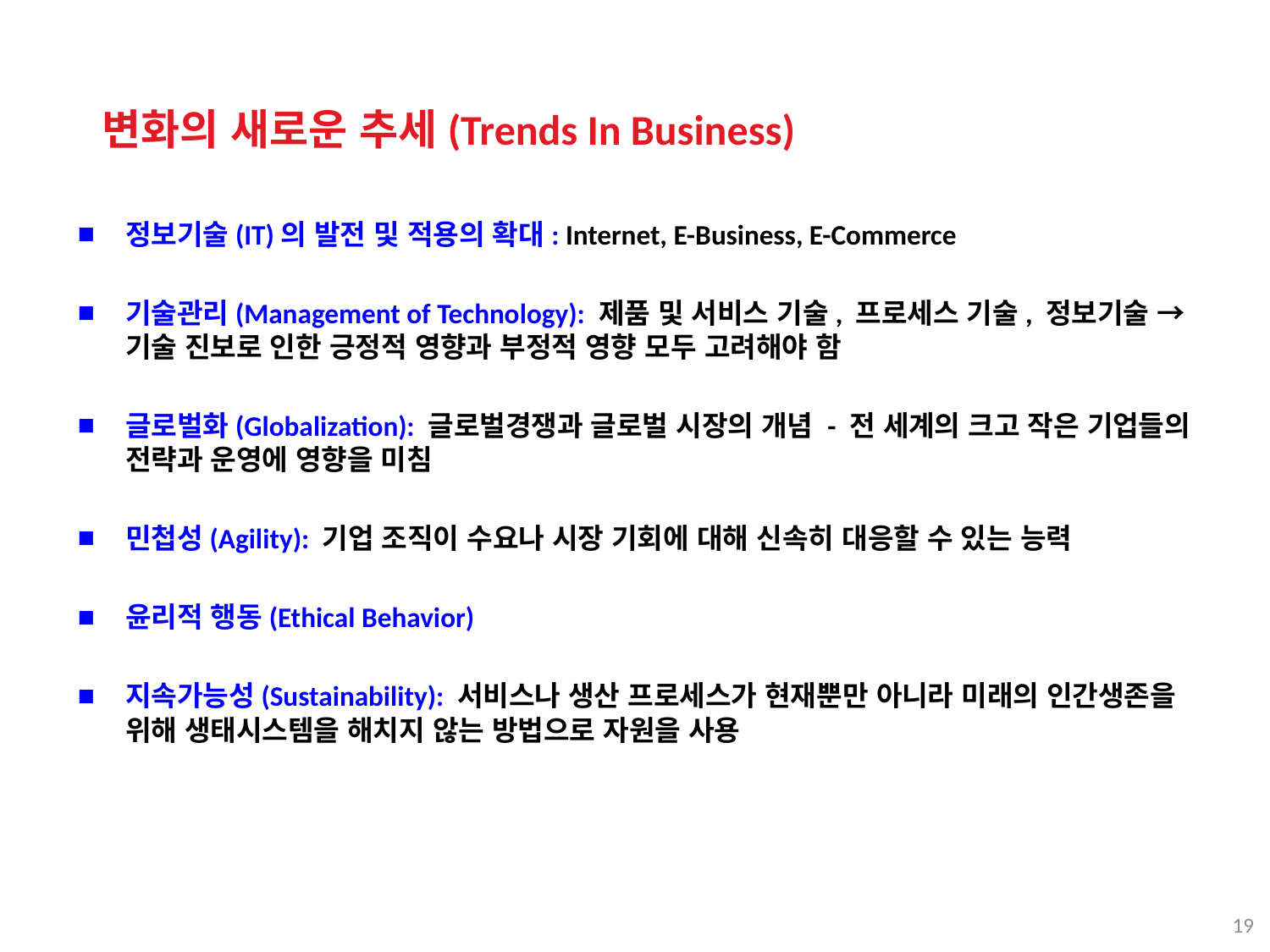

변화의 새로운 추세(Trends In Business)
정보기술(IT)의 발전 및 적용의 확대: Internet, E-Business, E-Commerce

기술관리(Management of Technology): 제품 및 서비스 기술, 프로세스 기술, 정보기술 → 기술 진보로 인한 긍정적 영향과 부정적 영향 모두 고려해야 함

글로벌화(Globalization): 글로벌경쟁과 글로벌 시장의 개념 - 전 세계의 크고 작은 기업들의 전략과 운영에 영향을 미침

민첩성(Agility): 기업 조직이 수요나 시장 기회에 대해 신속히 대응할 수 있는 능력

윤리적 행동(Ethical Behavior)

지속가능성(Sustainability): 서비스나 생산 프로세스가 현재뿐만 아니라 미래의 인간생존을 위해 생태시스템을 해치지 않는 방법으로 자원을 사용

19